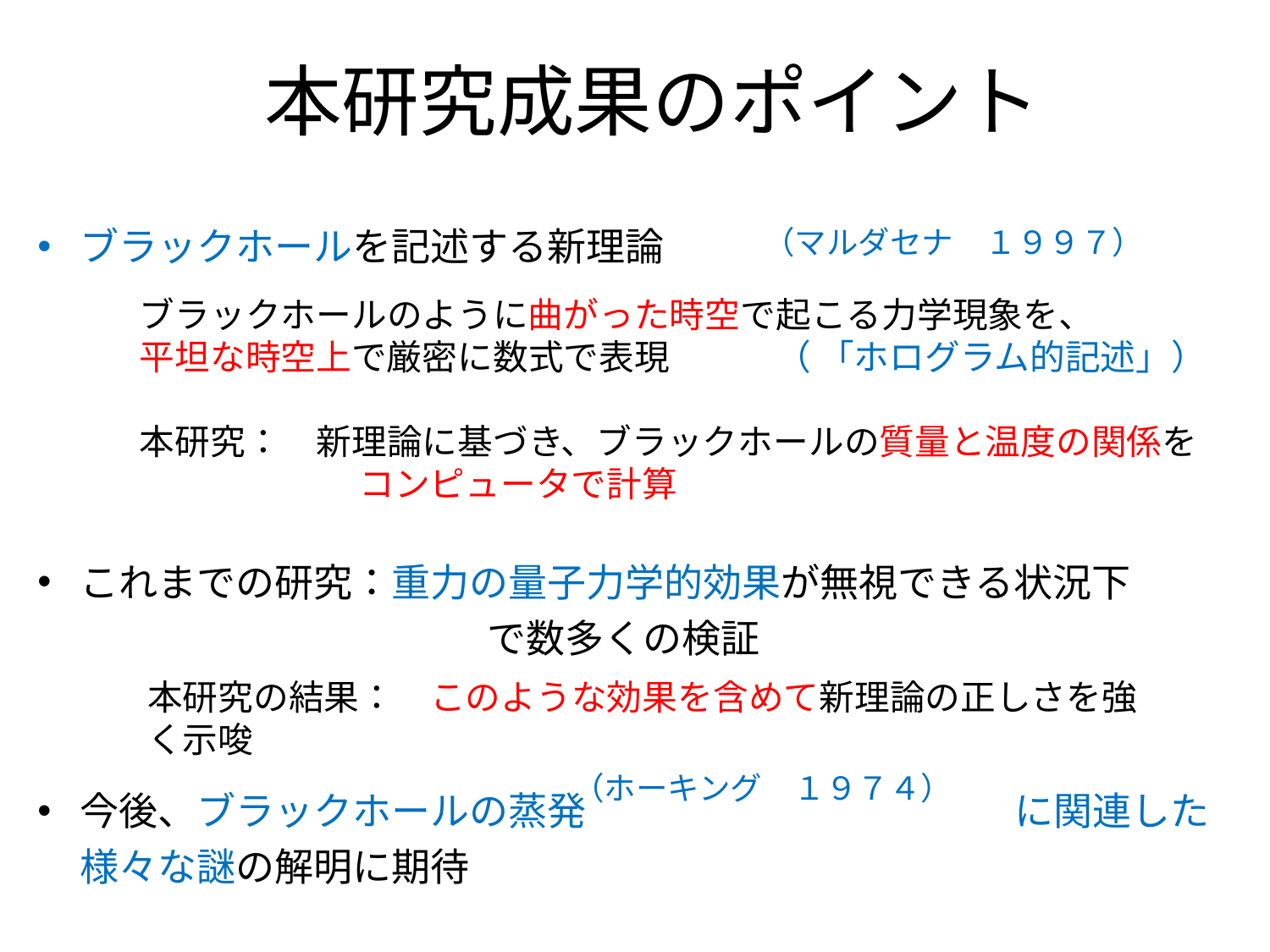

# 本研究成果のポイント
ブラックホールを記述する新理論

これまでの研究：重力の量子力学的効果が無視できる状況下
　　　　　　　　　　  で数多くの検証

今後、ブラックホールの蒸発　　　　　　　　　　　に関連した
様々な謎の解明に期待
（マルダセナ　１９９７）
ブラックホールのように曲がった時空で起こる力学現象を、
平坦な時空上で厳密に数式で表現　　　（ 「ホログラム的記述」）

本研究：　新理論に基づき、ブラックホールの質量と温度の関係を
　　　　　　 コンピュータで計算
本研究の結果：　このような効果を含めて新理論の正しさを強く示唆
（ホーキング　１９７４）